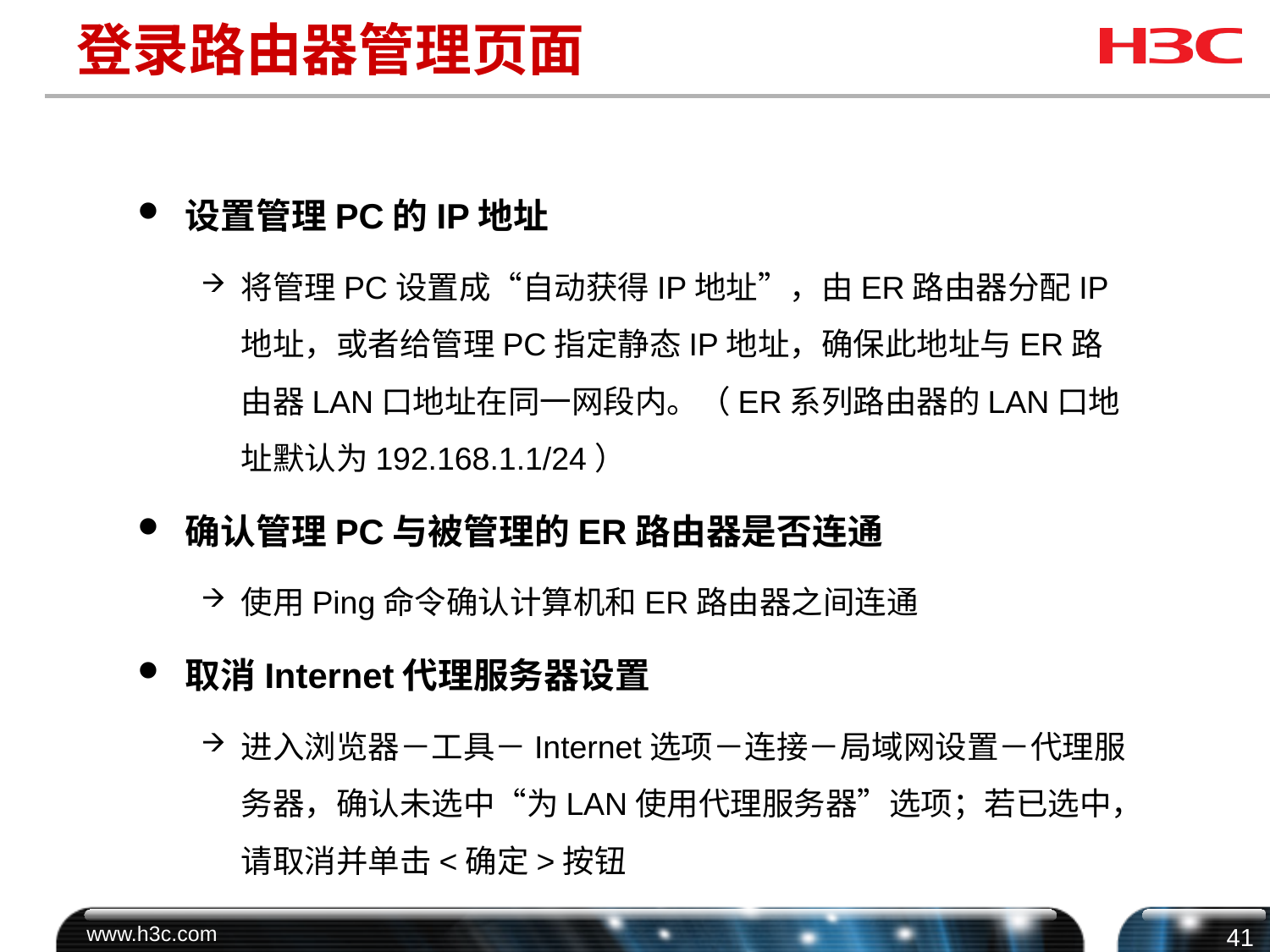

# 登录路由器管理页面
设置管理PC的IP地址
将管理PC设置成“自动获得IP地址”，由ER路由器分配IP地址，或者给管理PC指定静态IP地址，确保此地址与ER路由器LAN口地址在同一网段内。（ER系列路由器的LAN口地址默认为192.168.1.1/24）
确认管理PC与被管理的ER路由器是否连通
使用Ping命令确认计算机和ER路由器之间连通
取消Internet代理服务器设置
进入浏览器－工具－Internet选项－连接－局域网设置－代理服务器，确认未选中“为LAN使用代理服务器”选项；若已选中，请取消并单击<确定>按钮